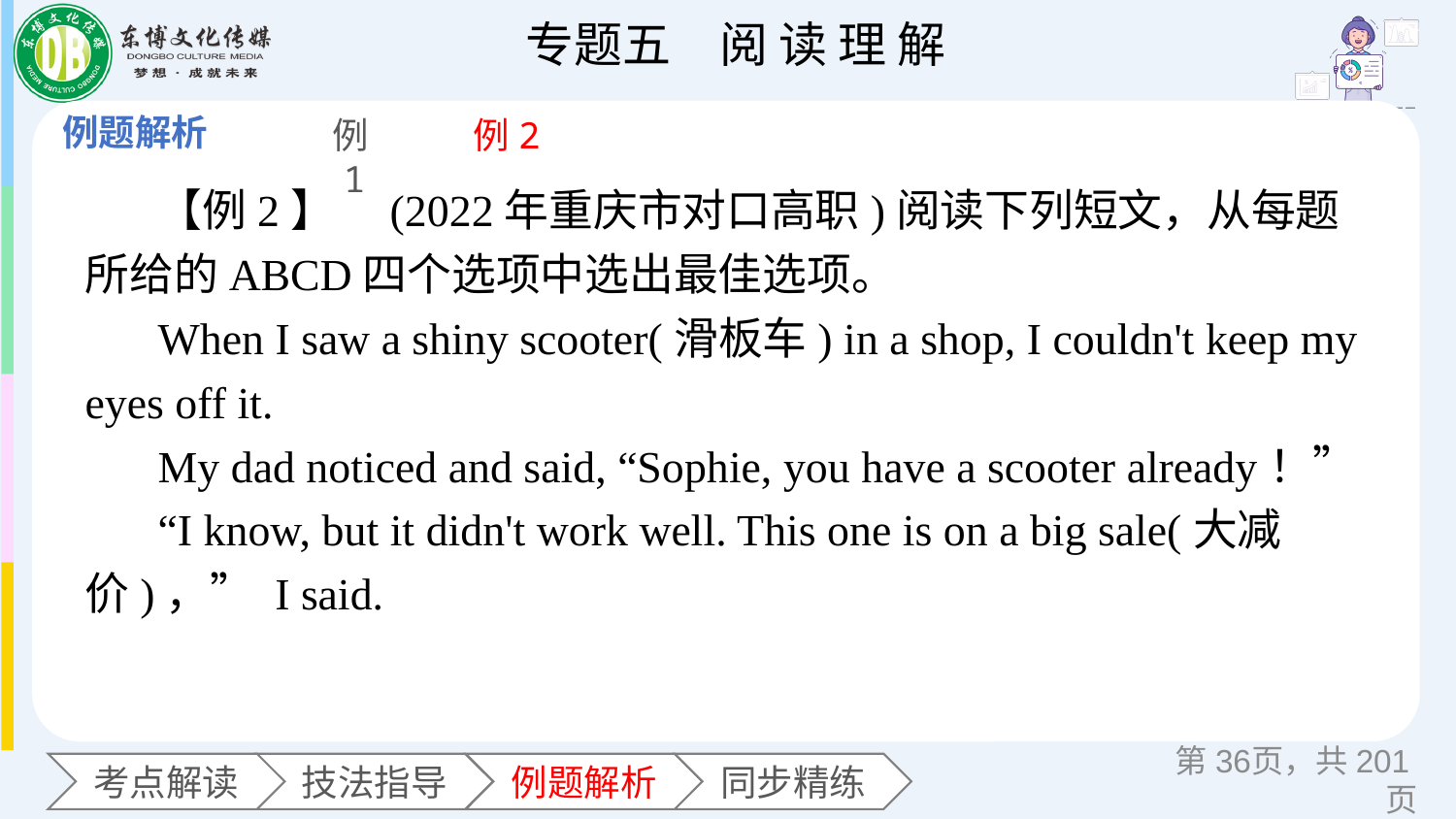

例1
例2
【例2】　(2022年重庆市对口高职)阅读下列短文，从每题所给的ABCD四个选项中选出最佳选项。
When I saw a shiny scooter(滑板车) in a shop, I couldn't keep my eyes off it.
My dad noticed and said, “Sophie, you have a scooter already！”
“I know, but it didn't work well. This one is on a big sale(大减价)，” I said.
第36页，共201页